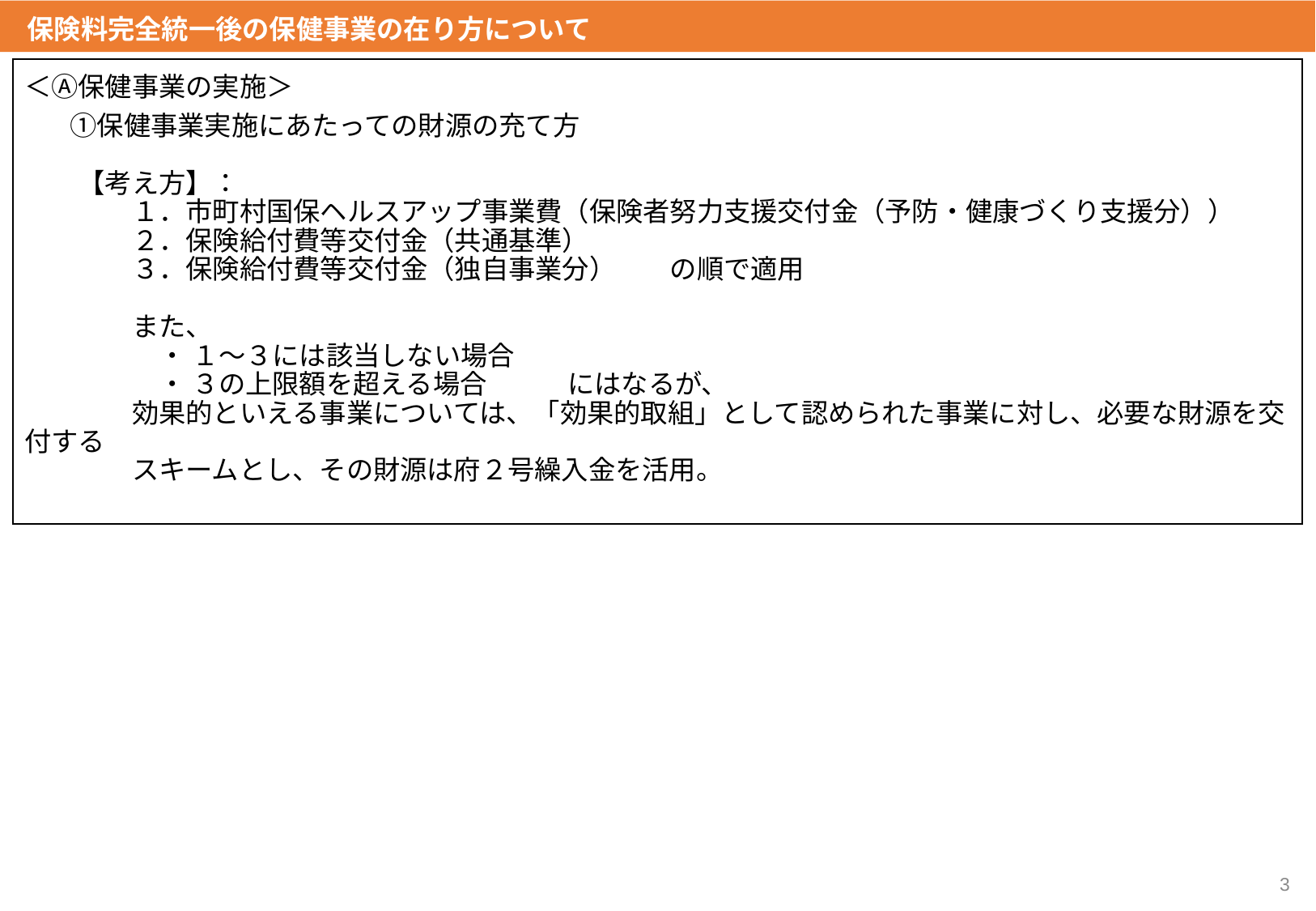

保険料完全統一後の保健事業の在り方について

＜Ⓐ保健事業の実施＞
 　 ①保健事業実施にあたっての財源の充て方

　　【考え方】：
　　　　１．市町村国保ヘルスアップ事業費（保険者努力支援交付金（予防・健康づくり支援分））
　　　　２．保険給付費等交付金（共通基準）
　　　　３．保険給付費等交付金（独自事業分）　　の順で適用

　　　　また、
　　　　　・ １～３には該当しない場合
　　　　　・ ３の上限額を超える場合　　　にはなるが、
　　　　効果的といえる事業については、「効果的取組」として認められた事業に対し、必要な財源を交付する
　　　　スキームとし、その財源は府２号繰入金を活用。

3